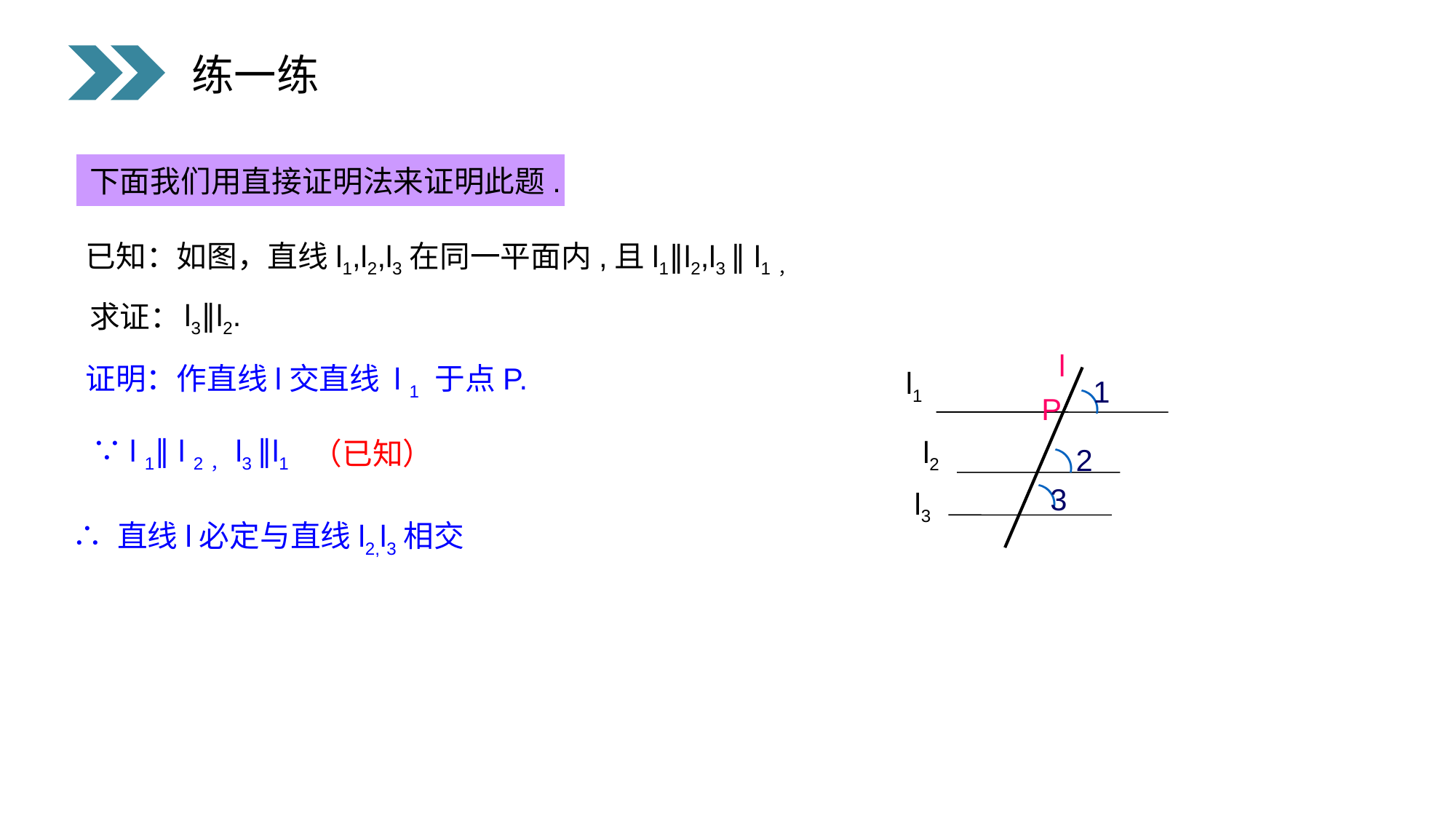

练一练
下面我们用直接证明法来证明此题.
已知：如图，直线l1,l2,l3在同一平面内,且l1∥l2,l3 ∥ l1，
l3∥l2.
求证：
l

P
证明：作直线l交直线 l 1 于点P.
l1

1
⌒
2
⌒
3
⌒
　∵l 1∥ l 2，l3 ∥l1
（已知）
l2

l3

∴ 直线l必定与直线l2,l3相交